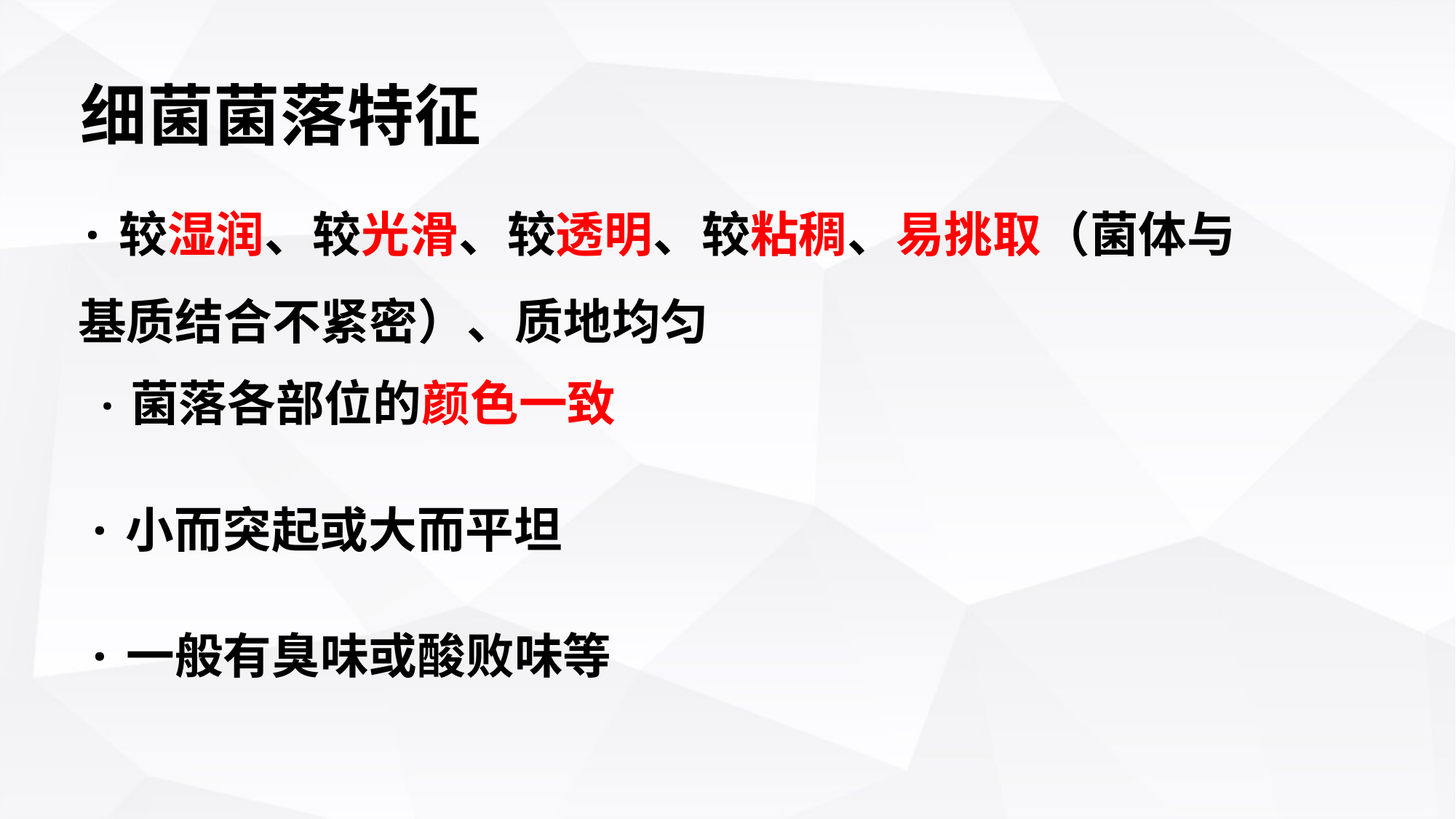

细菌菌落特征
·较湿润、较光滑、较透明、较粘稠、易挑取（菌体与  基质结合不紧密）、质地均匀
·菌落各部位的颜色一致
·小而突起或大而平坦
·一般有臭味或酸败味等